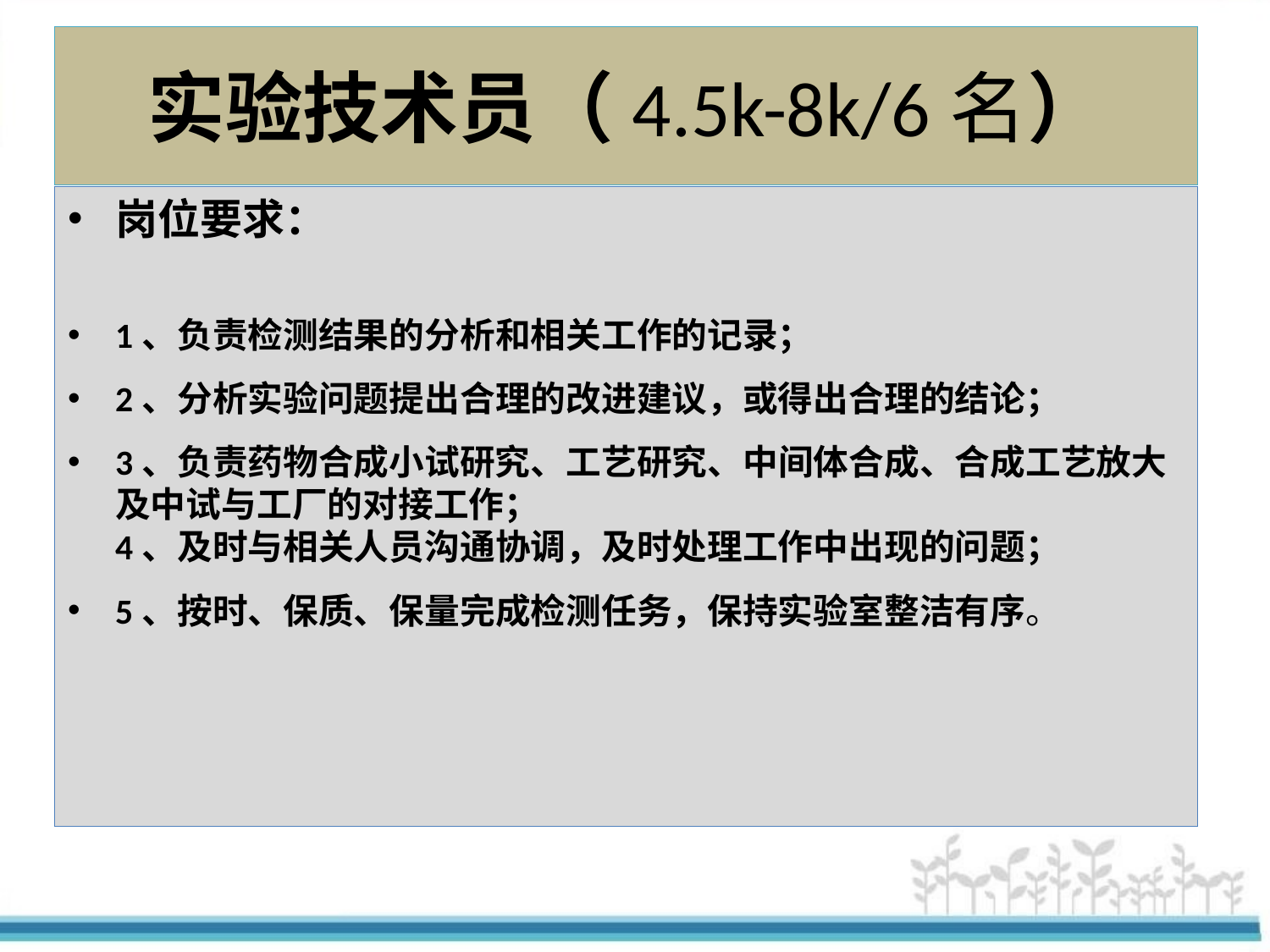

# 实验技术员（4.5k-8k/6名）
岗位要求：

1、负责检测结果的分析和相关工作的记录；
2、分析实验问题提出合理的改进建议，或得出合理的结论；
3、负责药物合成小试研究、工艺研究、中间体合成、合成工艺放大及中试与工厂的对接工作；
4、及时与相关人员沟通协调，及时处理工作中出现的问题；
5、按时、保质、保量完成检测任务，保持实验室整洁有序。